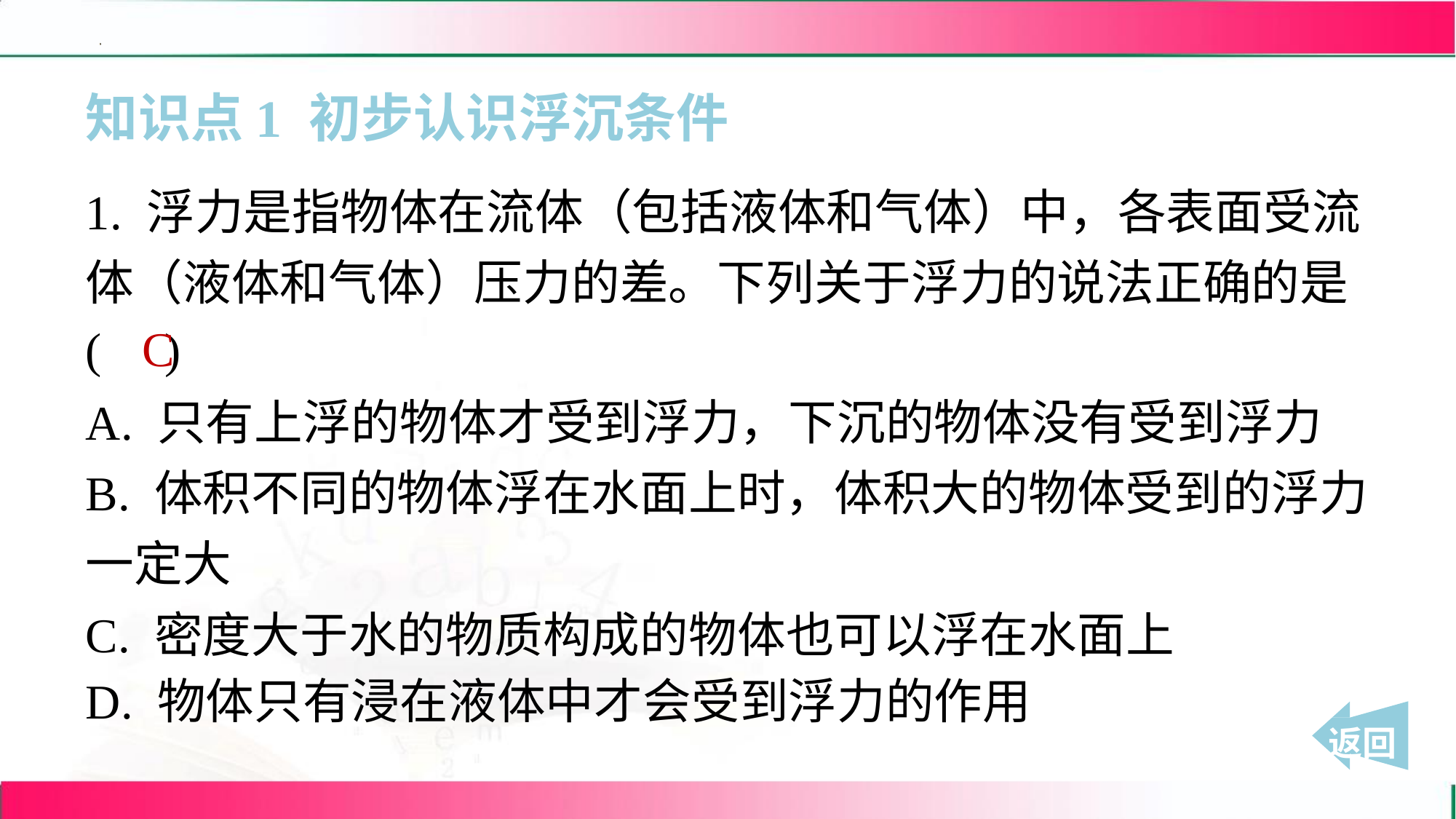

知识点1 初步认识浮沉条件
1. 浮力是指物体在流体（包括液体和气体）中，各表面受流
体（液体和气体）压力的差。下列关于浮力的说法正确的是
(     )
C
A. 只有上浮的物体才受到浮力，下沉的物体没有受到浮力
B. 体积不同的物体浮在水面上时，体积大的物体受到的浮力
一定大
C. 密度大于水的物质构成的物体也可以浮在水面上
D. 物体只有浸在液体中才会受到浮力的作用
 返回